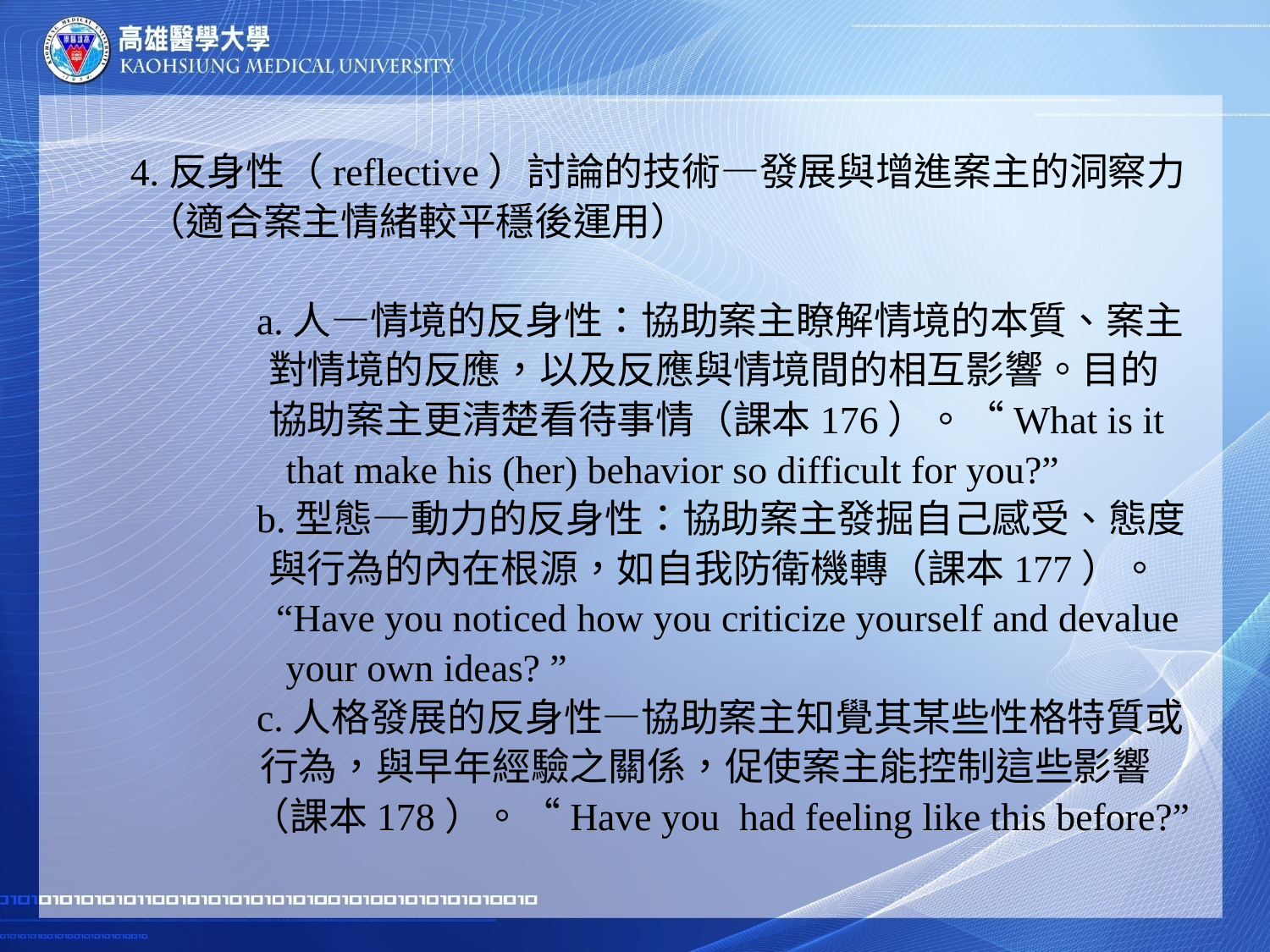

#
         4.反身性（reflective）討論的技術—發展與增進案主的洞察力
           （適合案主情緒較平穩後運用）

                      a.人—情境的反身性：協助案主瞭解情境的本質、案主
                         對情境的反應，以及反應與情境間的相互影響。目的
                         協助案主更清楚看待事情（課本176）。“What is it
                         that make his (her) behavior so difficult for you?”
                      b.型態—動力的反身性：協助案主發掘自己感受、態度
                         與行為的內在根源，如自我防衛機轉（課本177）。
                        “Have you noticed how you criticize yourself and devalue
                         your own ideas? ”
                      c.人格發展的反身性—協助案主知覺其某些性格特質或
                        行為，與早年經驗之關係，促使案主能控制這些影響
                       （課本178）。“Have you  had feeling like this before?”